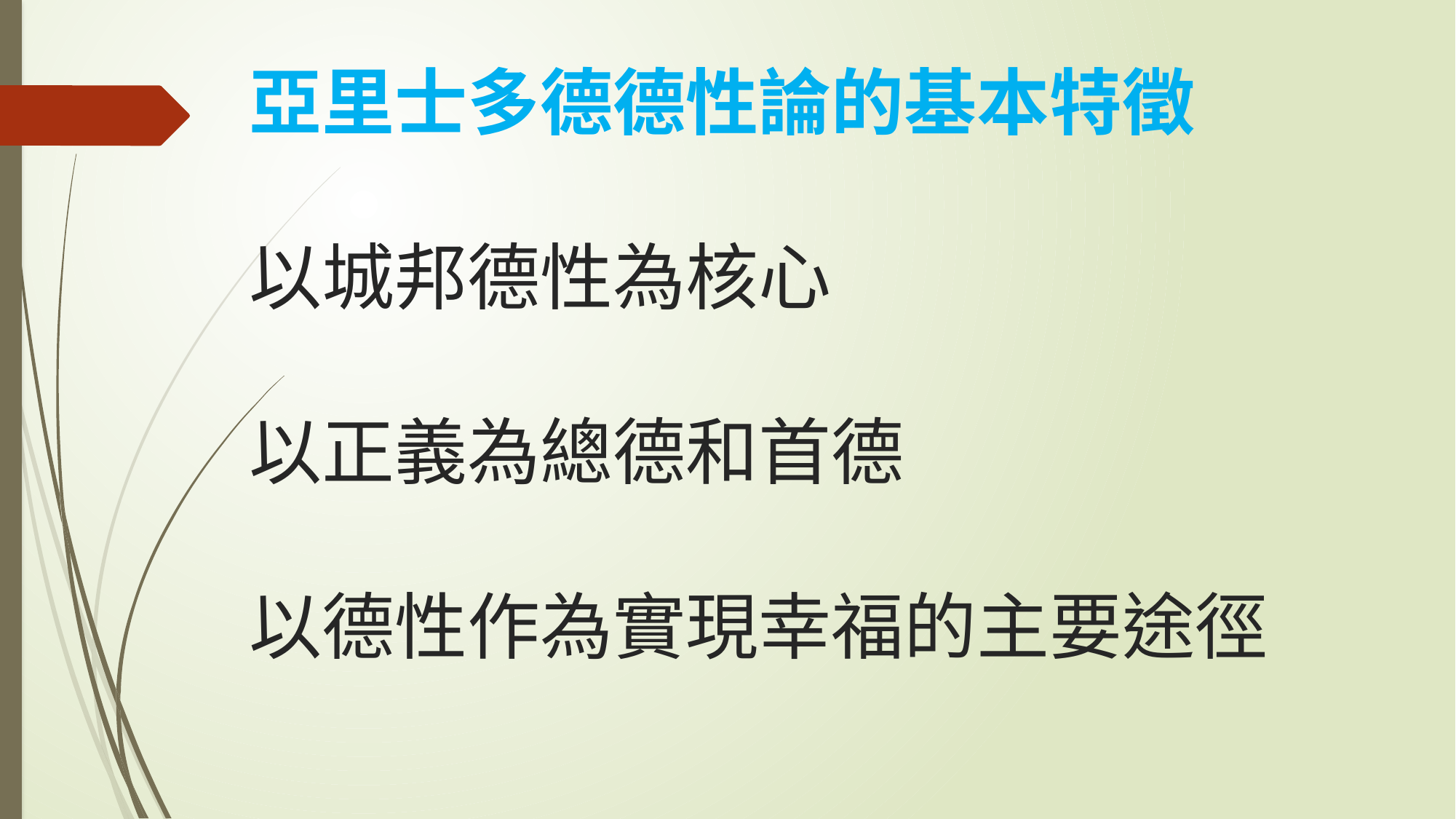

# 亞里士多德德性論的基本特徵 以城邦德性為核心 以正義為總德和首德 以德性作為實現幸福的主要途徑